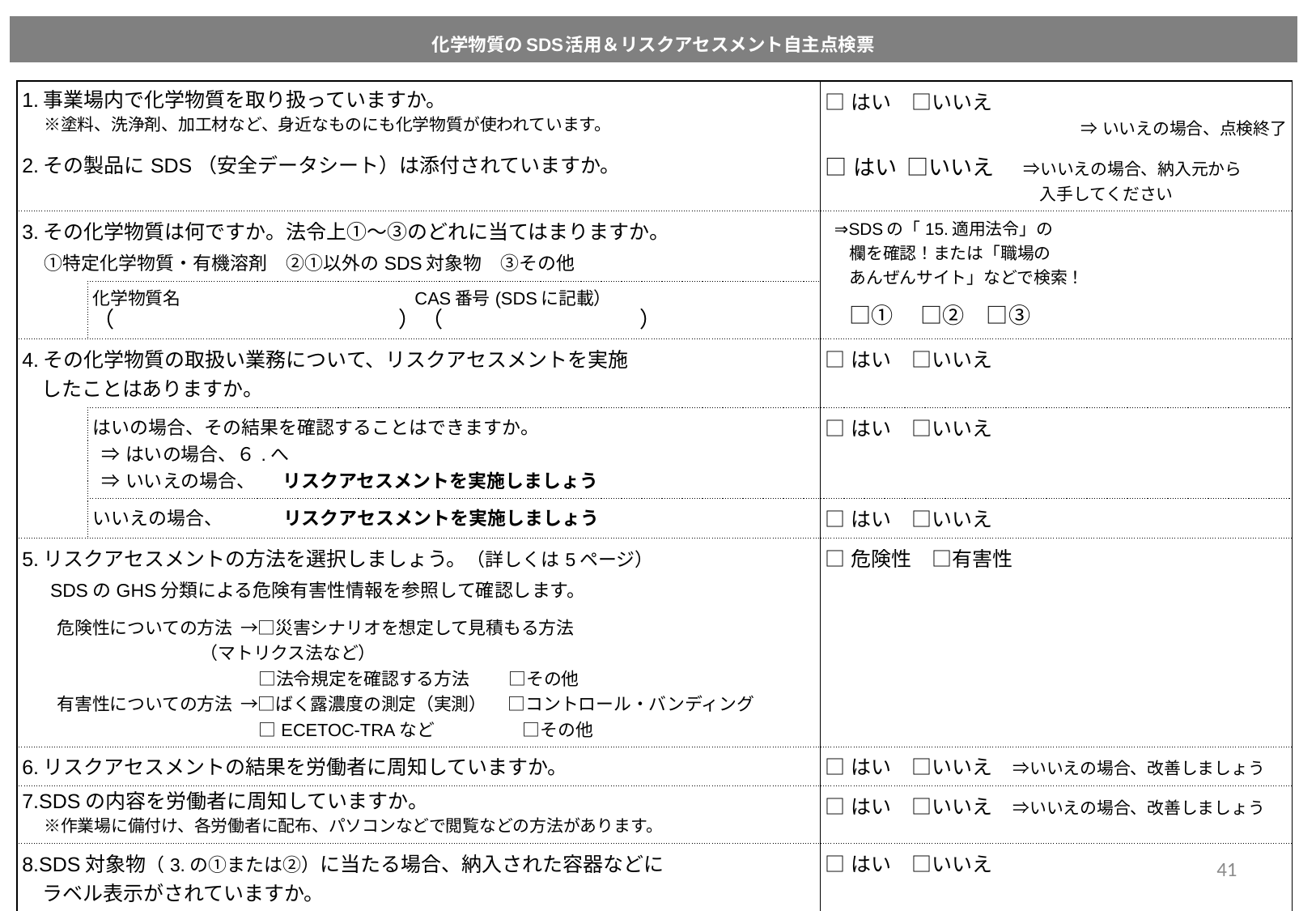

化学物質のSDS活用＆リスクアセスメント自主点検票
| 1.事業場内で化学物質を取り扱っていますか。 　※塗料、洗浄剤、加工材など、身近なものにも化学物質が使われています。 |  | □はい　□いいえ ⇒いいえの場合、点検終了 |
| --- | --- | --- |
| 2.その製品にSDS（安全データシート）は添付されていますか。 |  | □はい □いいえ　 ⇒いいえの場合、納入元から 　 入手してください |
| 3.その化学物質は何ですか。法令上①～③のどれに当てはまりますか。 　①特定化学物質・有機溶剤　②①以外のSDS対象物　③その他 |  | ⇒SDSの「15.適用法令」の 　 欄を確認！または「職場の 　 あんぜんサイト」などで検索！ □①　□②　□③ |
|  | 化学物質名　　　　　　　　　　　　　CAS番号(SDSに記載） （　　　　　　　　　　　　　）（　　　　　　　　　） |  |
| 4.その化学物質の取扱い業務について、リスクアセスメントを実施 したことはありますか。 |  | □はい　□いいえ |
|  | はいの場合、その結果を確認することはできますか。 ⇒はいの場合、６.へ ⇒いいえの場合、　 リスクアセスメントを実施しましょう | □はい　□いいえ |
|  | いいえの場合、　　　 リスクアセスメントを実施しましょう | □はい　□いいえ |
| 5.リスクアセスメントの方法を選択しましょう。（詳しくは5ページ） 　SDSのGHS分類による危険有害性情報を参照して確認します。 　 　　危険性についての方法 →□災害シナリオを想定して見積もる方法 　　 （マトリクス法など） 　　　　　　　　　　　　　 □法令規定を確認する方法　　 □その他 　　有害性についての方法 →□ばく露濃度の測定（実測）　 □コントロール・バンディング 　　　　　　　　　　　　　 □ECETOC-TRAなど　　　　　□その他 |  | □危険性　□有害性 |
| 6.リスクアセスメントの結果を労働者に周知していますか。 |  | □はい　□いいえ　⇒いいえの場合、改善しましょう |
| 7.SDSの内容を労働者に周知していますか。 　※作業場に備付け、各労働者に配布、パソコンなどで閲覧などの方法があります。 |  | □はい　□いいえ　⇒いいえの場合、改善しましょう |
| 8.SDS対象物（3.の①または②）に当たる場合、納入された容器などに 　ラベル表示がされていますか。 　 　 ⇒はいの場合、事業場内でもラベル表示したままにしましょう ⇒いいえの場合、納入元にラベル表示について照会しましょう |  | □はい　□いいえ |
41